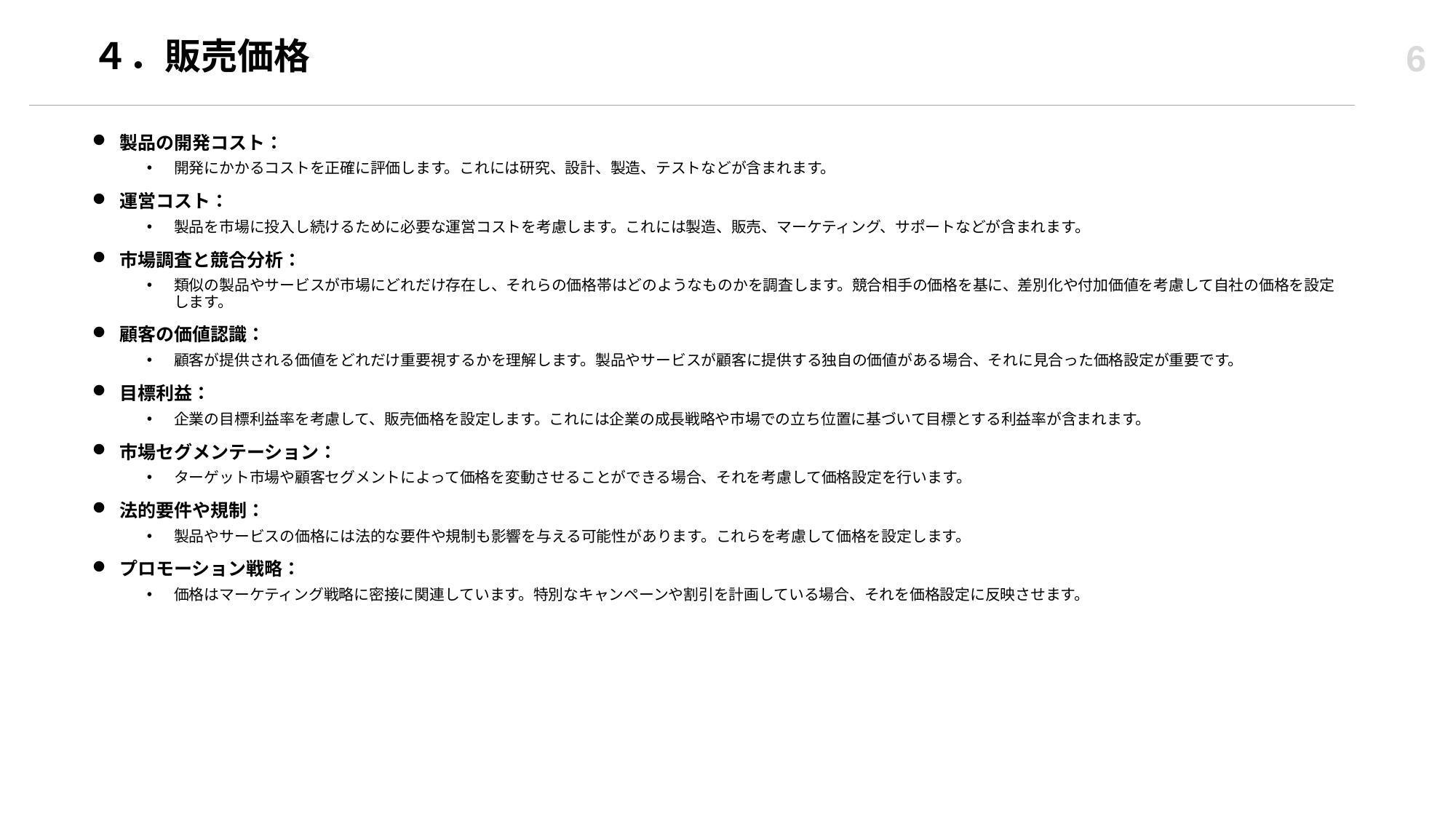

6
# ４．販売価格
製品の開発コスト：
開発にかかるコストを正確に評価します。これには研究、設計、製造、テストなどが含まれます。
運営コスト：
製品を市場に投入し続けるために必要な運営コストを考慮します。これには製造、販売、マーケティング、サポートなどが含まれます。
市場調査と競合分析：
類似の製品やサービスが市場にどれだけ存在し、それらの価格帯はどのようなものかを調査します。競合相手の価格を基に、差別化や付加価値を考慮して自社の価格を設定します。
顧客の価値認識：
顧客が提供される価値をどれだけ重要視するかを理解します。製品やサービスが顧客に提供する独自の価値がある場合、それに見合った価格設定が重要です。
目標利益：
企業の目標利益率を考慮して、販売価格を設定します。これには企業の成長戦略や市場での立ち位置に基づいて目標とする利益率が含まれます。
市場セグメンテーション：
ターゲット市場や顧客セグメントによって価格を変動させることができる場合、それを考慮して価格設定を行います。
法的要件や規制：
製品やサービスの価格には法的な要件や規制も影響を与える可能性があります。これらを考慮して価格を設定します。
プロモーション戦略：
価格はマーケティング戦略に密接に関連しています。特別なキャンペーンや割引を計画している場合、それを価格設定に反映させます。